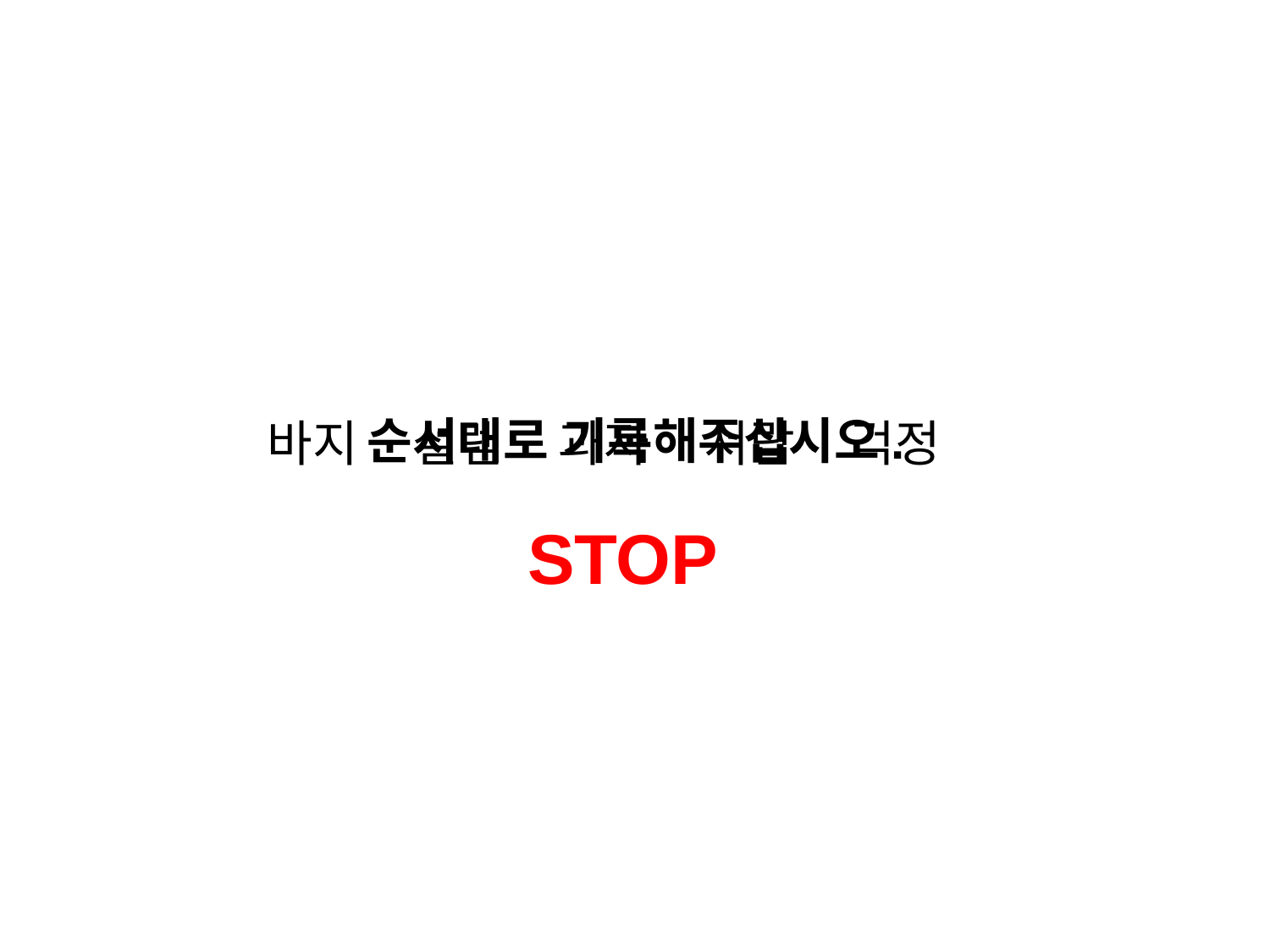

순서대로 기록해주십시오.
바지    설렘    과자    서랍    걱정
STOP